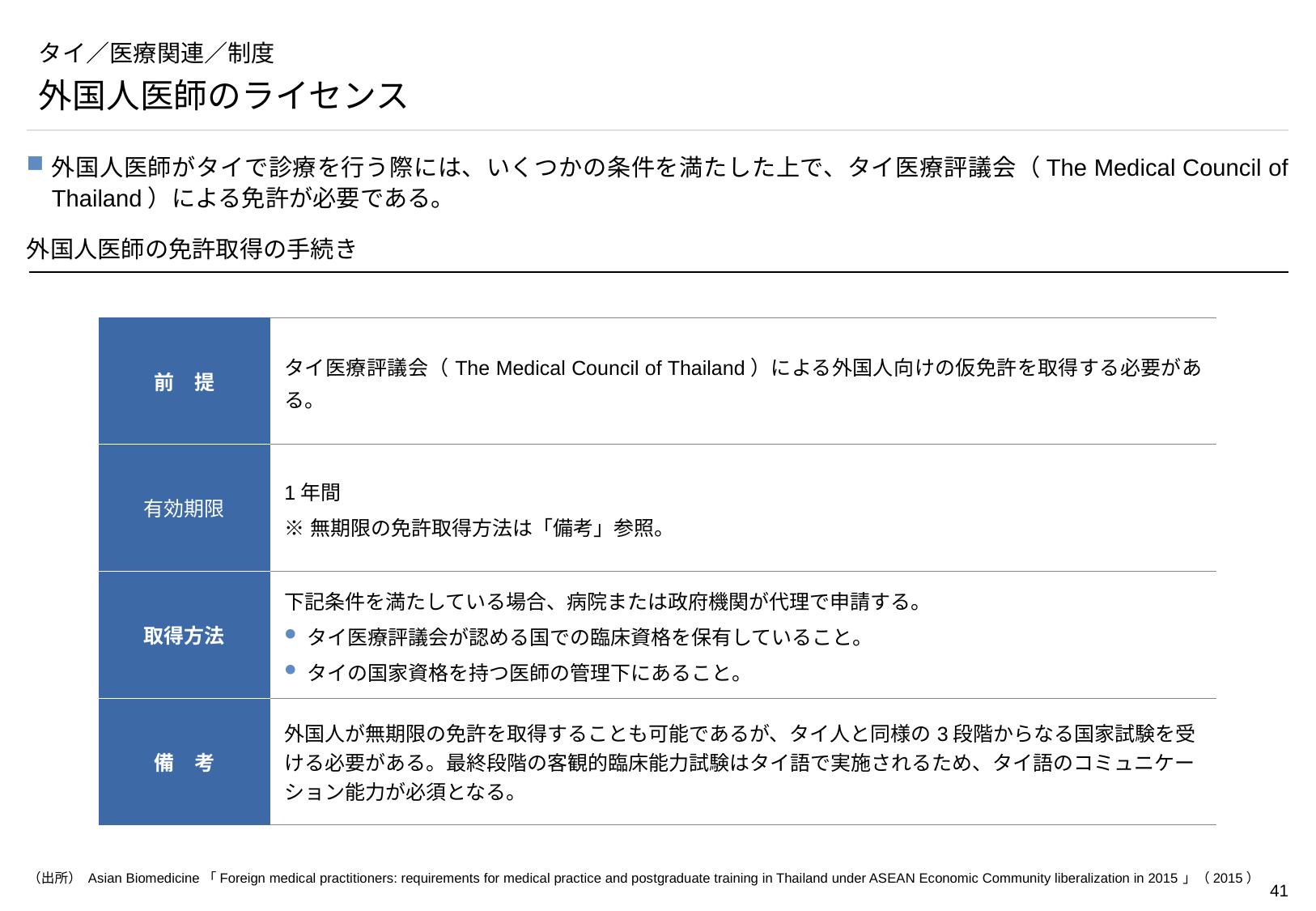

# タイ／医療関連／制度
外国人医師のライセンス
外国人医師がタイで診療を行う際には、いくつかの条件を満たした上で、タイ医療評議会（The Medical Council of Thailand）による免許が必要である。
外国人医師の免許取得の手続き
| 前　提 | タイ医療評議会（The Medical Council of Thailand）による外国人向けの仮免許を取得する必要がある。 |
| --- | --- |
| 有効期限 | 1年間 ※無期限の免許取得方法は「備考」参照。 |
| 取得方法 | 下記条件を満たしている場合、病院または政府機関が代理で申請する。 タイ医療評議会が認める国での臨床資格を保有していること。 タイの国家資格を持つ医師の管理下にあること。 |
| 備　考 | 外国人が無期限の免許を取得することも可能であるが、タイ人と同様の3段階からなる国家試験を受ける必要がある。最終段階の客観的臨床能力試験はタイ語で実施されるため、タイ語のコミュニケーション能力が必須となる。 |
（出所） Asian Biomedicine「Foreign medical practitioners: requirements for medical practice and postgraduate training in Thailand under ASEAN Economic Community liberalization in 2015」（2015）